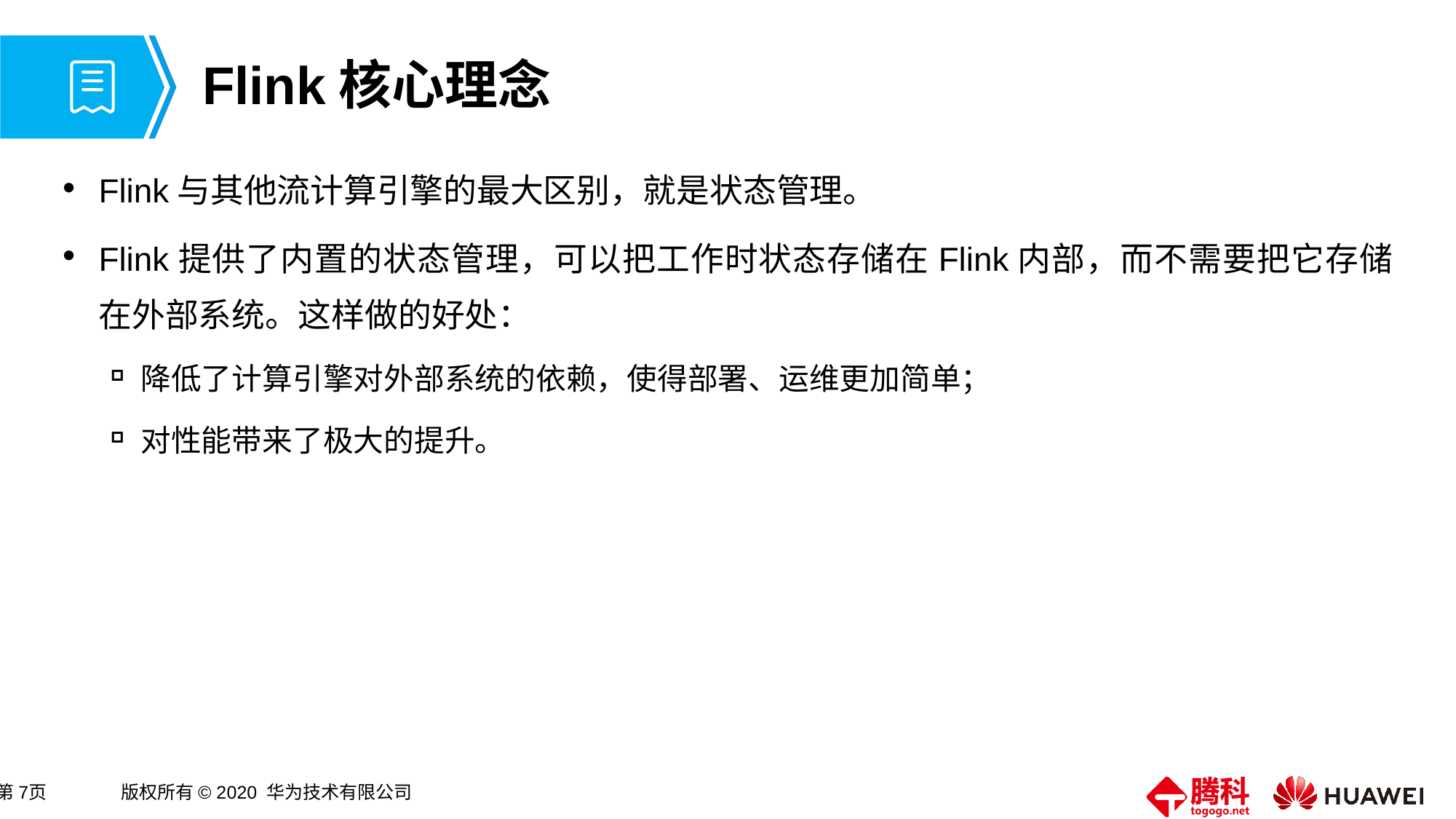

# Flink核心理念
Flink与其他流计算引擎的最大区别，就是状态管理。
Flink提供了内置的状态管理，可以把工作时状态存储在Flink内部，而不需要把它存储在外部系统。这样做的好处：
降低了计算引擎对外部系统的依赖，使得部署、运维更加简单；
对性能带来了极大的提升。